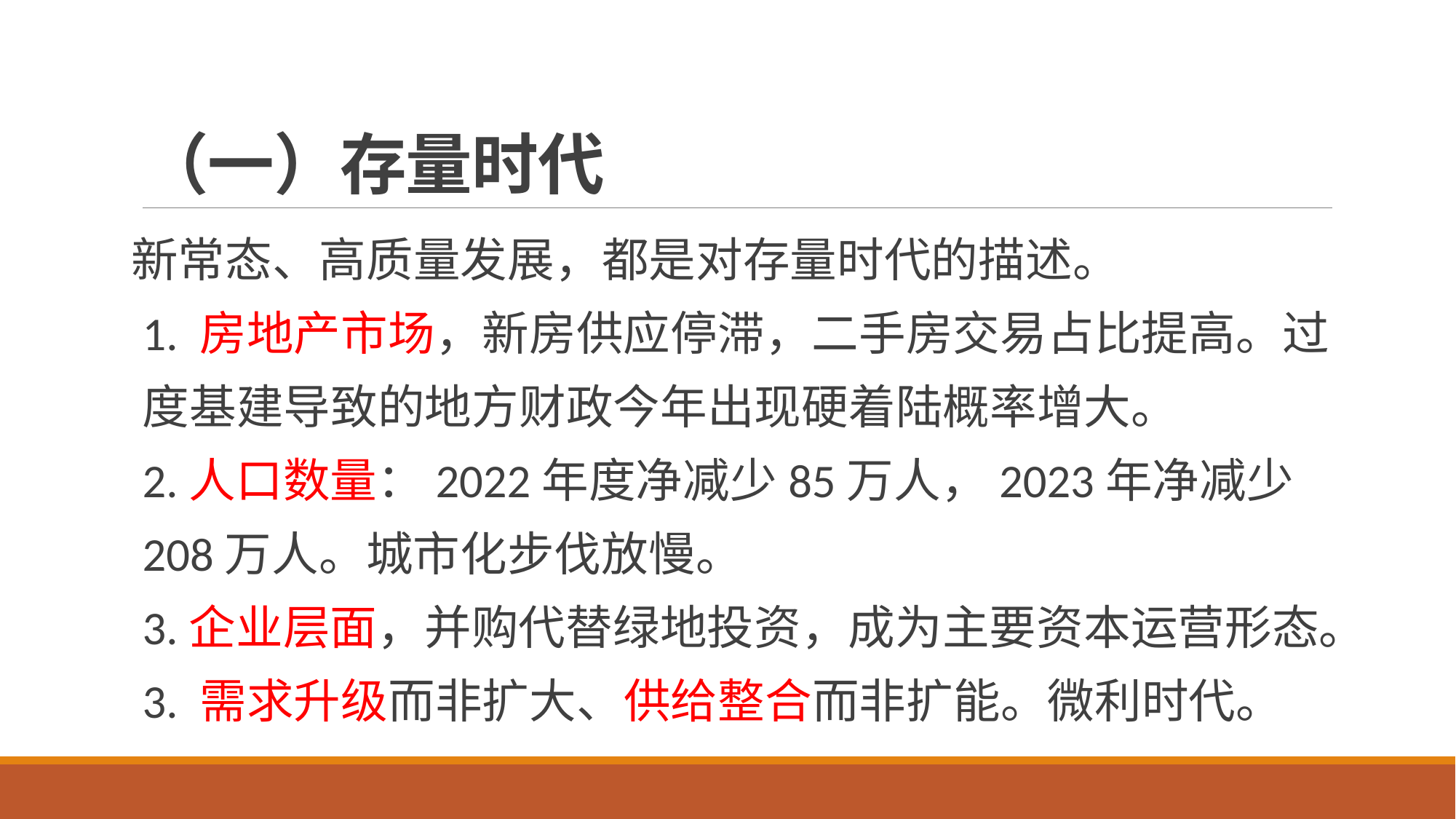

# （一）存量时代
新常态、高质量发展，都是对存量时代的描述。
1. 房地产市场，新房供应停滞，二手房交易占比提高。过度基建导致的地方财政今年出现硬着陆概率增大。
2.人口数量：2022年度净减少85万人，2023年净减少208万人。城市化步伐放慢。
3.企业层面，并购代替绿地投资，成为主要资本运营形态。
3. 需求升级而非扩大、供给整合而非扩能。微利时代。